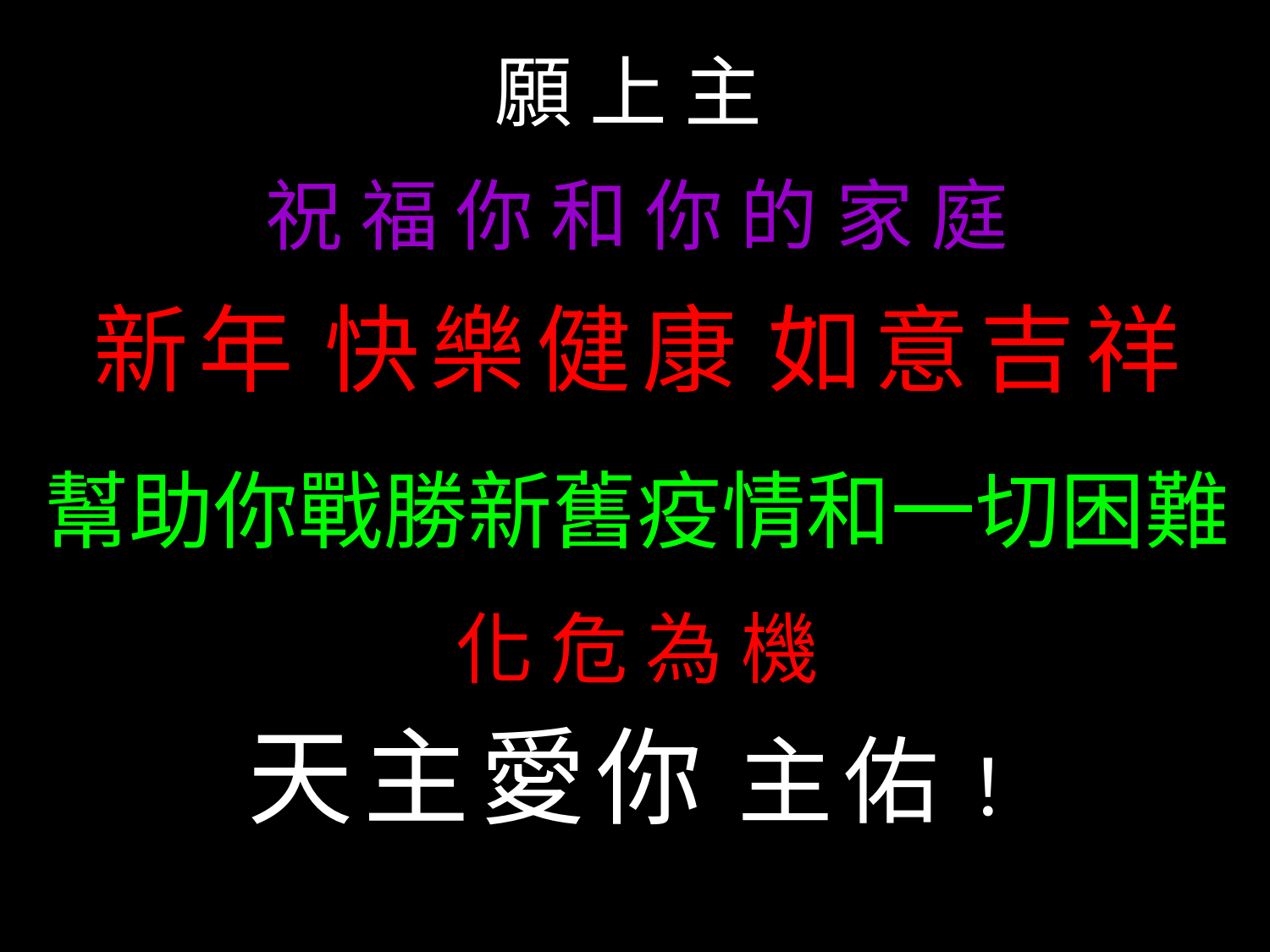

願 上 主
祝 福 你 和 你 的 家 庭
新年 快樂健康 如意吉祥
幫助你戰勝新舊疫情和一切困難
化 危 為 機
天主愛你 主佑！